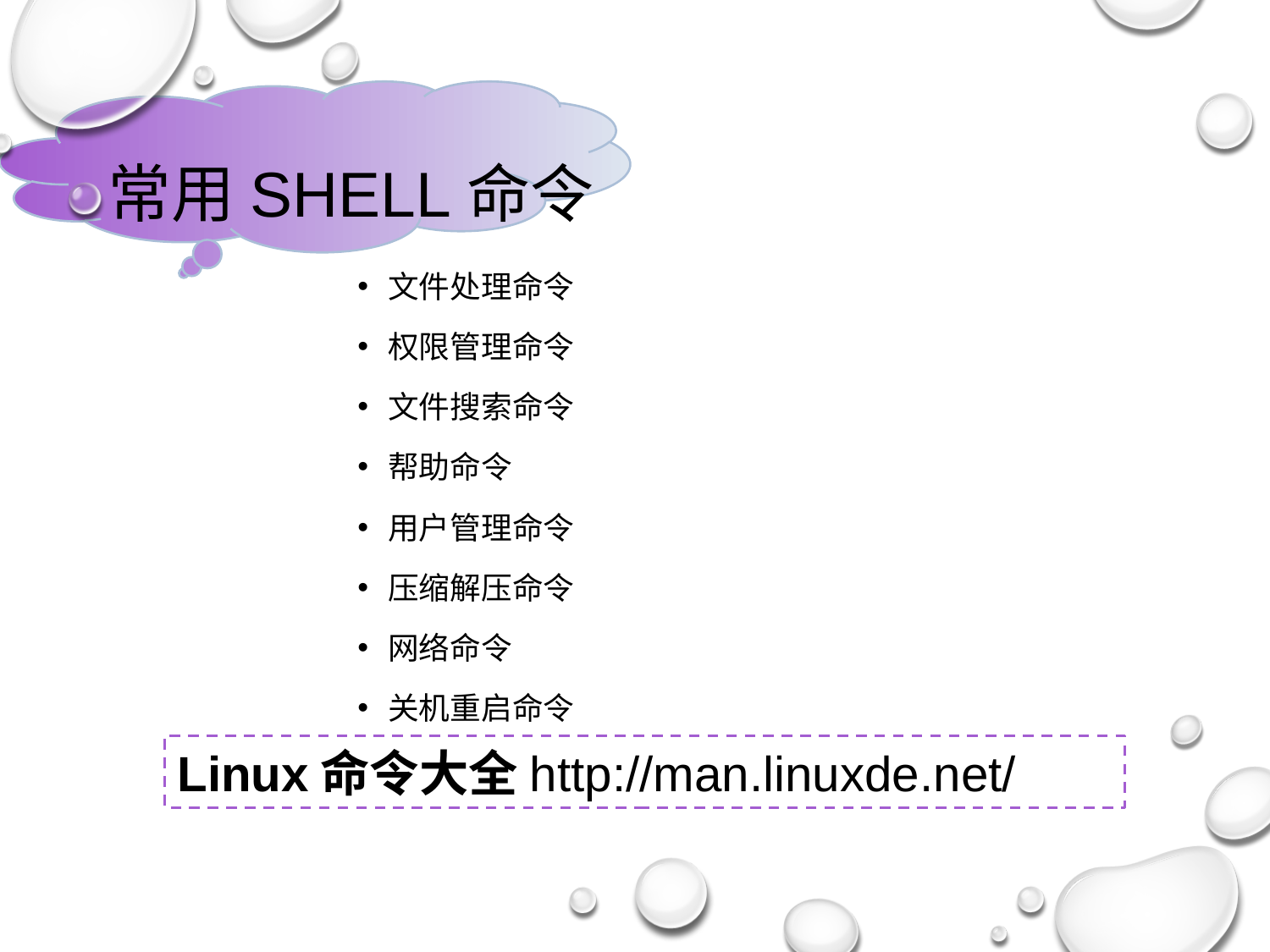

# 常用Shell命令
文件处理命令
权限管理命令
文件搜索命令
帮助命令
用户管理命令
压缩解压命令
网络命令
关机重启命令
Linux命令大全http://man.linuxde.net/